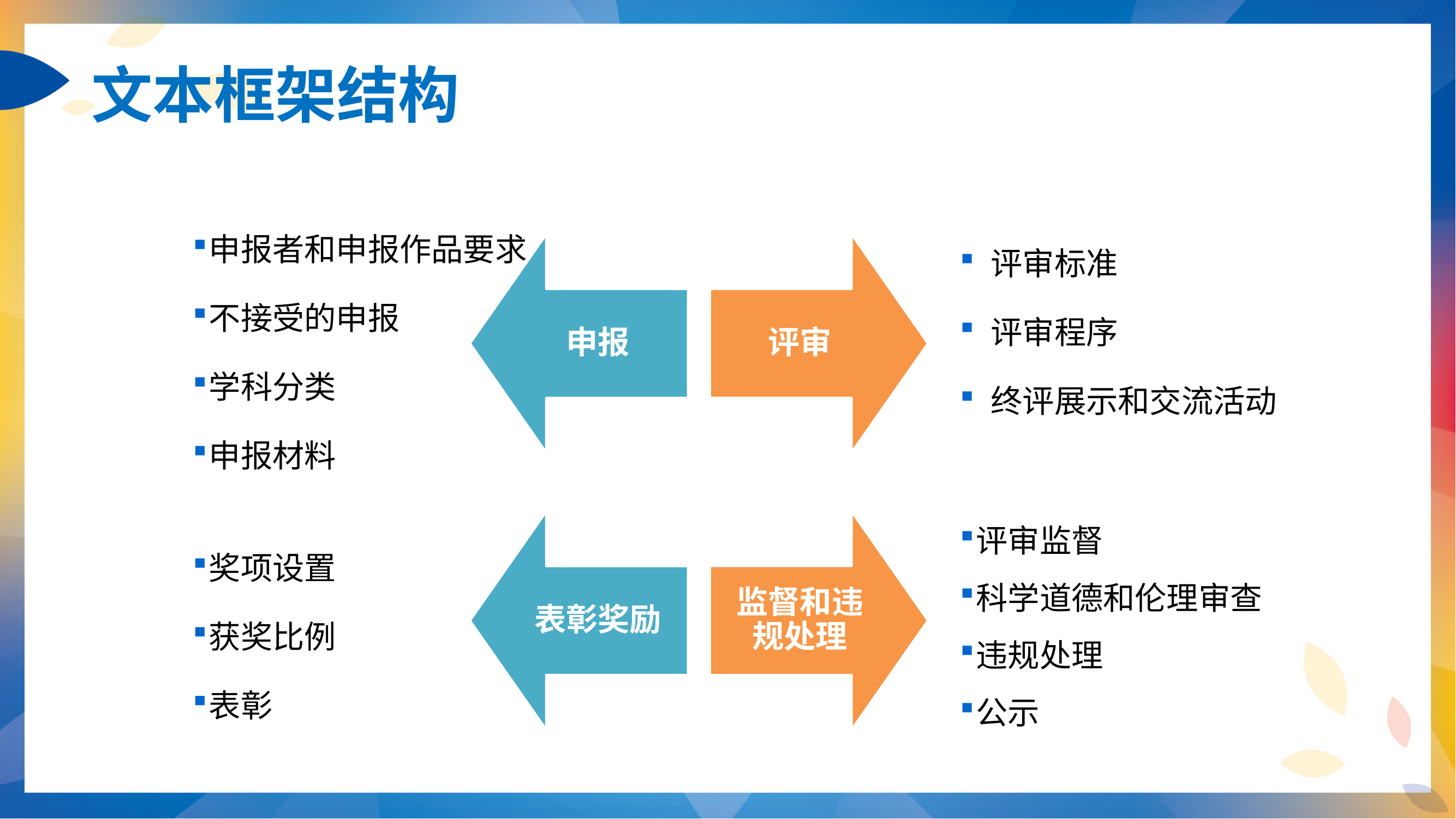

文本框架结构
申报
评审
申报者和申报作品要求
不接受的申报
学科分类
申报材料
 评审标准
 评审程序
 终评展示和交流活动

表彰奖励
监督和违规处理
评审监督
科学道德和伦理审查
违规处理
公示
奖项设置
获奖比例
表彰